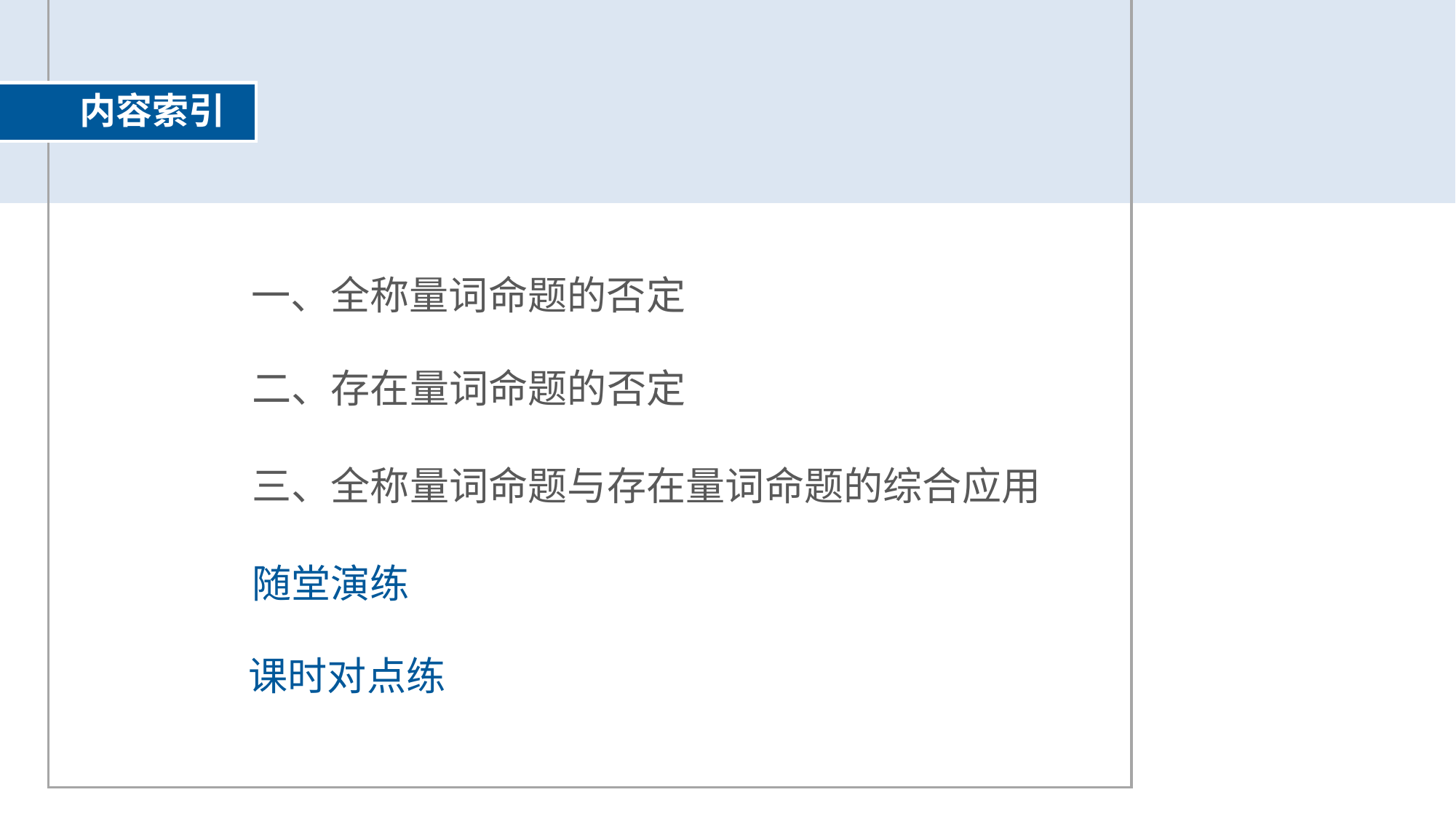

内容索引

一、全称量词命题的否定
二、存在量词命题的否定
三、全称量词命题与存在量词命题的综合应用
随堂演练
课时对点练